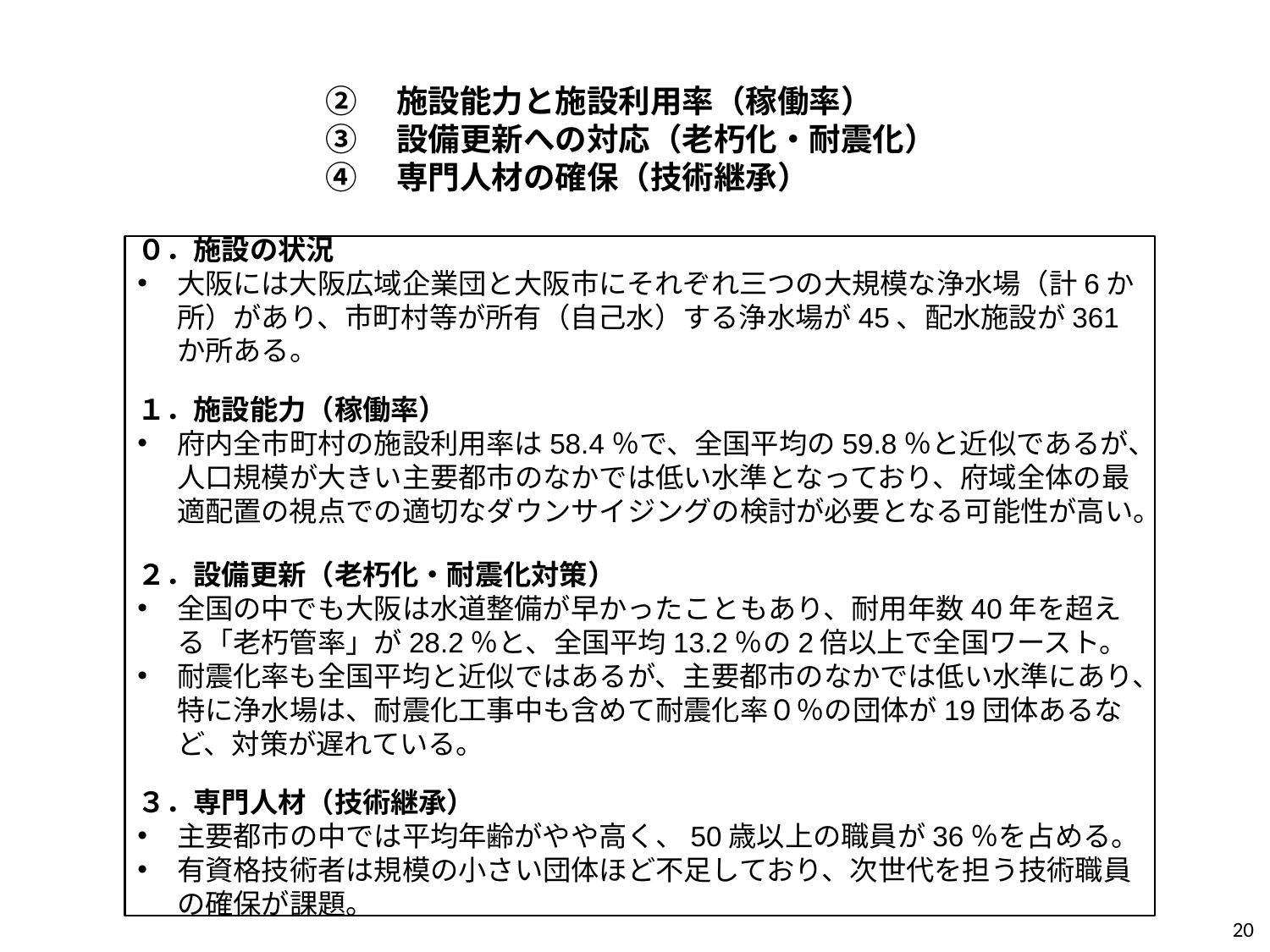

②　施設能力と施設利用率（稼働率）
③　設備更新への対応（老朽化・耐震化）
④　専門人材の確保（技術継承）
０．施設の状況
大阪には大阪広域企業団と大阪市にそれぞれ三つの大規模な浄水場（計6か所）があり、市町村等が所有（自己水）する浄水場が45、配水施設が361か所ある。

１．施設能力（稼働率）
府内全市町村の施設利用率は58.4％で、全国平均の59.8％と近似であるが、人口規模が大きい主要都市のなかでは低い水準となっており、府域全体の最適配置の視点での適切なダウンサイジングの検討が必要となる可能性が高い。

２．設備更新（老朽化・耐震化対策）
全国の中でも大阪は水道整備が早かったこともあり、耐用年数40年を超える「老朽管率」が28.2％と、全国平均13.2％の2倍以上で全国ワースト。
耐震化率も全国平均と近似ではあるが、主要都市のなかでは低い水準にあり、特に浄水場は、耐震化工事中も含めて耐震化率０％の団体が19団体あるなど、対策が遅れている。

３．専門人材（技術継承）
主要都市の中では平均年齢がやや高く、50歳以上の職員が36％を占める。
有資格技術者は規模の小さい団体ほど不足しており、次世代を担う技術職員の確保が課題。
20